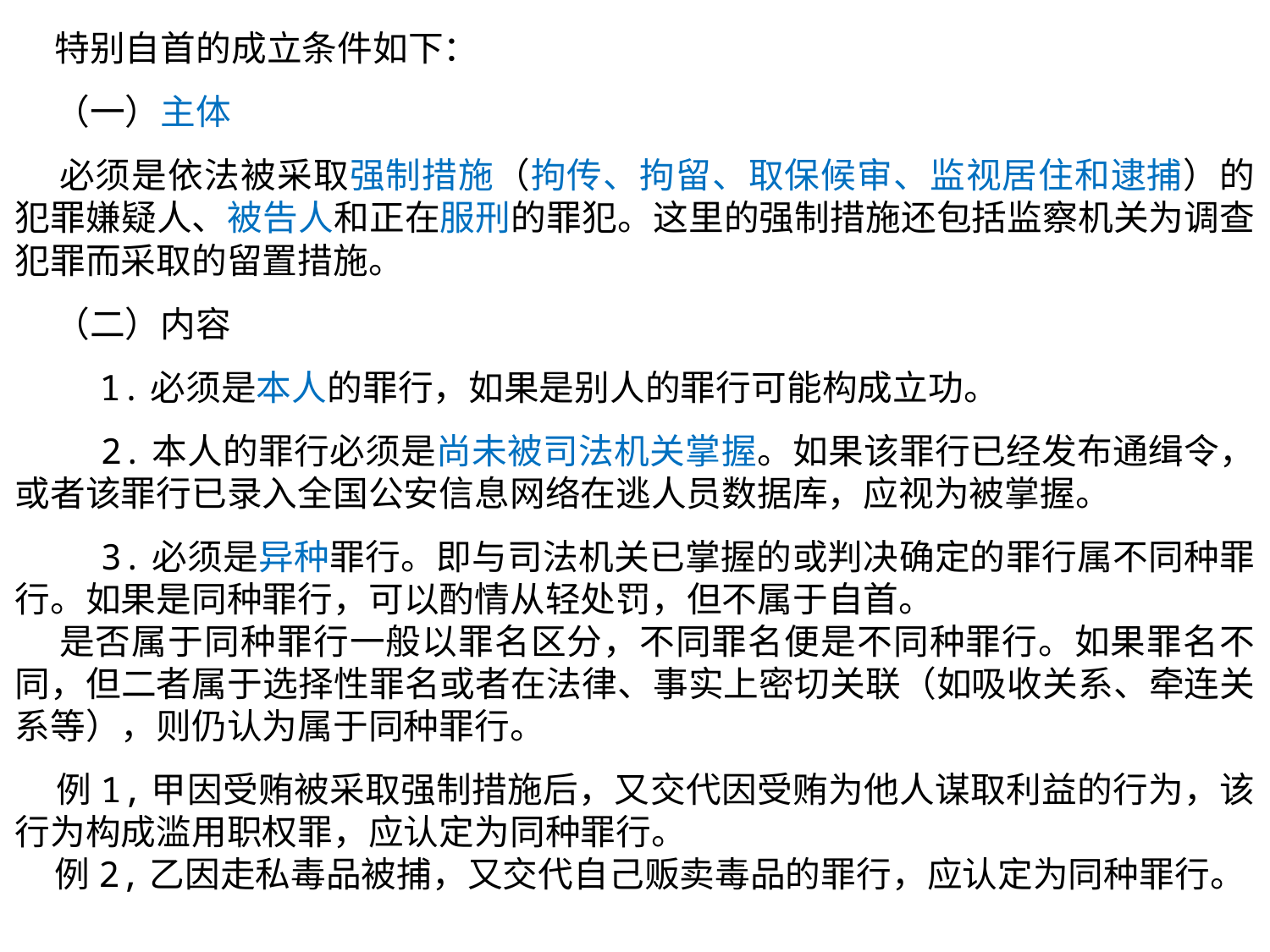

特别自首的成立条件如下：

    （一）主体

    必须是依法被采取强制措施（拘传、拘留、取保候审、监视居住和逮捕）的犯罪嫌疑人、被告人和正在服刑的罪犯。这里的强制措施还包括监察机关为调查犯罪而采取的留置措施。

    （二）内容

    1.必须是本人的罪行，如果是别人的罪行可能构成立功。

    2.本人的罪行必须是尚未被司法机关掌握。如果该罪行已经发布通缉令，或者该罪行已录入全国公安信息网络在逃人员数据库，应视为被掌握。

    3.必须是异种罪行。即与司法机关已掌握的或判决确定的罪行属不同种罪行。如果是同种罪行，可以酌情从轻处罚，但不属于自首。
    是否属于同种罪行一般以罪名区分，不同罪名便是不同种罪行。如果罪名不同，但二者属于选择性罪名或者在法律、事实上密切关联（如吸收关系、牵连关系等），则仍认为属于同种罪行。

    例1,甲因受贿被采取强制措施后，又交代因受贿为他人谋取利益的行为，该行为构成滥用职权罪，应认定为同种罪行。
    例2,乙因走私毒品被捕，又交代自己贩卖毒品的罪行，应认定为同种罪行。